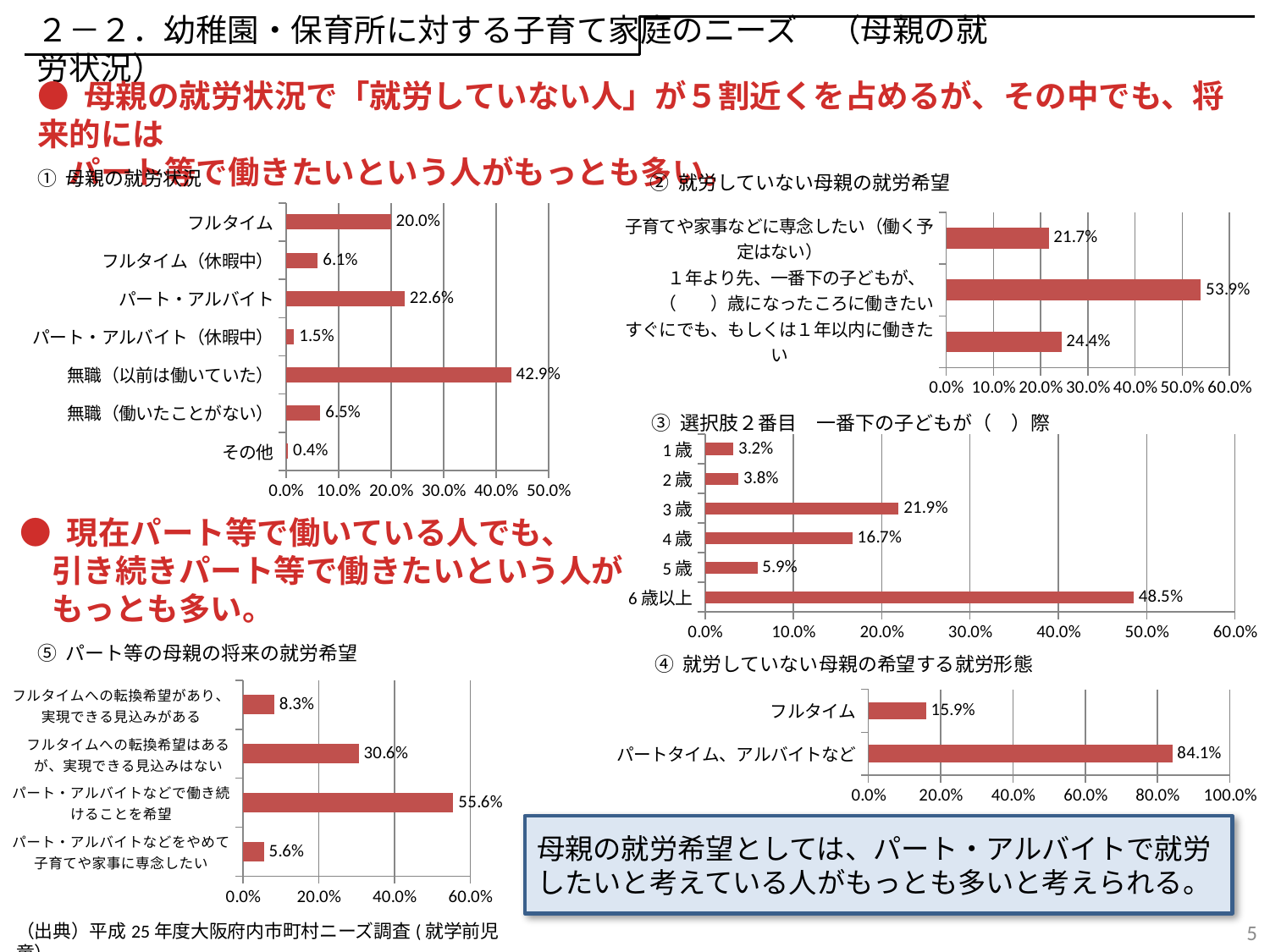

２－２．幼稚園・保育所に対する子育て家庭のニーズ　（母親の就労状況）
● 母親の就労状況で「就労していない人」が５割近くを占めるが、その中でも、将来的には
　パート等で働きたいという人がもっとも多い。
① 母親の就労状況
② 就労していない母親の就労希望

### Chart

| Category | 割合 |
|---|---|
| 子育てや家事などに専念したい（働く予定はない） | 0.21688888888888888 |
| １年より先、一番下の子どもが、（　　）歳になったころに働きたい | 0.5393185185185185 |
| すぐにでも、もしくは１年以内に働きたい | 0.2437925925925926 |

### Chart

| Category | 割合 |
|---|---|
| フルタイム | 0.2 |
| フルタイム（休暇中） | 0.06061470911086718 |
| パート・アルバイト | 0.2258397365532382 |
| パート・アルバイト（休暇中） | 0.015433589462129528 |
| 無職（以前は働いていた） | 0.4287376509330406 |
| 無職（働いたことがない） | 0.06544456641053788 |
| その他 | 0.003929747530186608 |
③ 選択肢２番目　一番下の子どもが（　）際

### Chart

| Category |  |
|---|---|
| 1歳 | 0.0319532512744001 |
| 2歳 | 0.037796841974387665 |
| 3歳 | 0.21919681710804426 |
| 4歳 | 0.16672883252517717 |
| 5歳 | 0.05918189730200174 |
| 6歳以上 | 0.4851423598159891 |
● 現在パート等で働いている人でも、
　引き続きパート等で働きたいという人が
　もっとも多い。
⑤ パート等の母親の将来の就労希望
④ 就労していない母親の希望する就労形態

### Chart

| Category | 割合 |
|---|---|
| フルタイムへの転換希望があり、実現できる見込みがある | 0.08289107910032853 |
| フルタイムへの転換希望はあるが、実現できる見込みはない | 0.30578721253474855 |
| パート・アルバイトなどで働き続けることを希望 | 0.555597675006318 |
| パート・アルバイトなどをやめて子育てや家事に専念したい | 0.055724033358605006 |

### Chart

| Category |  |
|---|---|
| フルタイム | 0.1593691637269143 |
| パートタイム、アルバイトなど | 0.8406308362730857 |
母親の就労希望としては、パート・アルバイトで就労したいと考えている人がもっとも多いと考えられる。
5
（出典）平成25年度大阪府内市町村ニーズ調査(就学前児童）